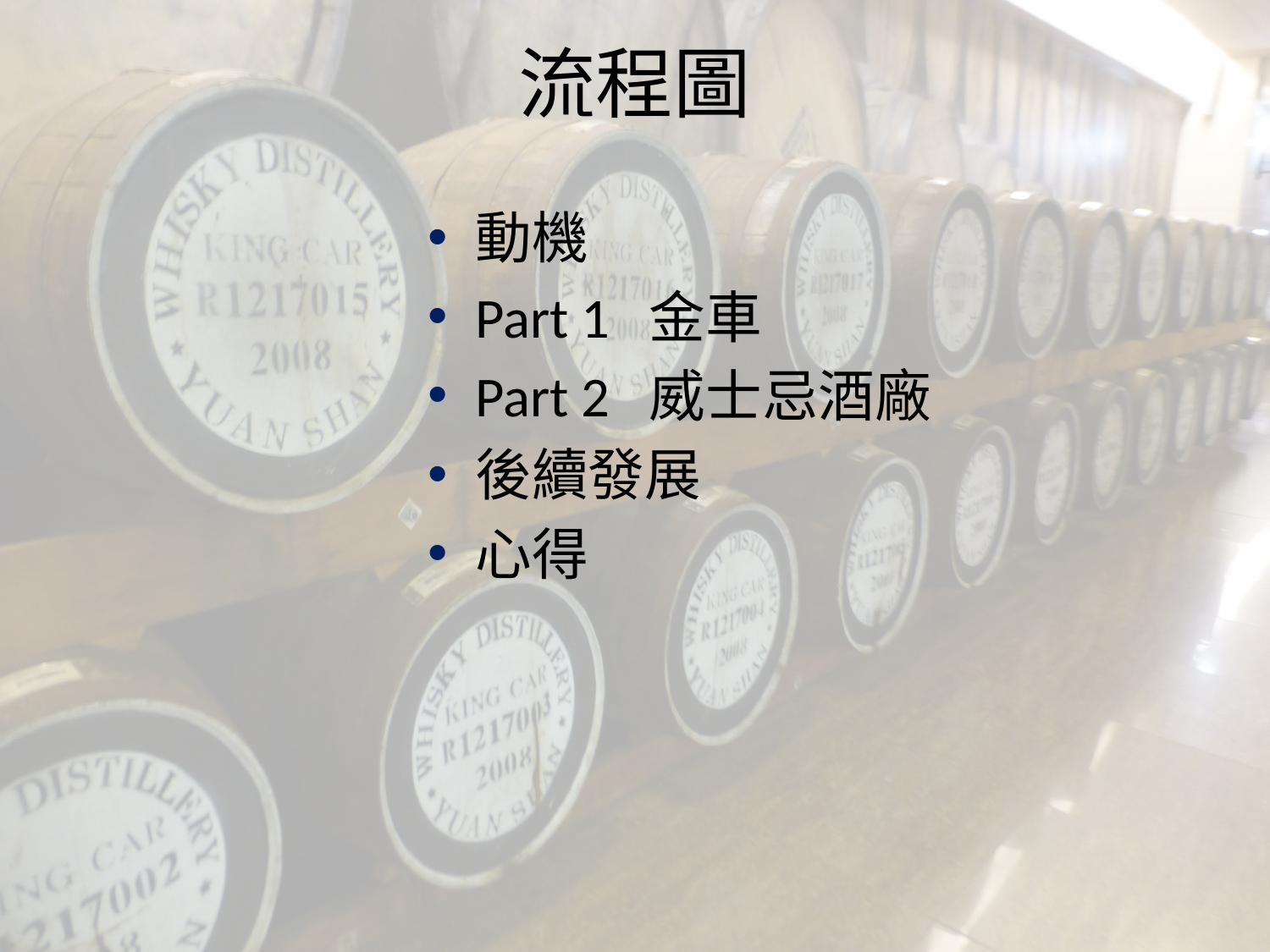

# 流程圖
動機
Part 1  金車
Part 2  威士忌酒廠
後續發展
心得